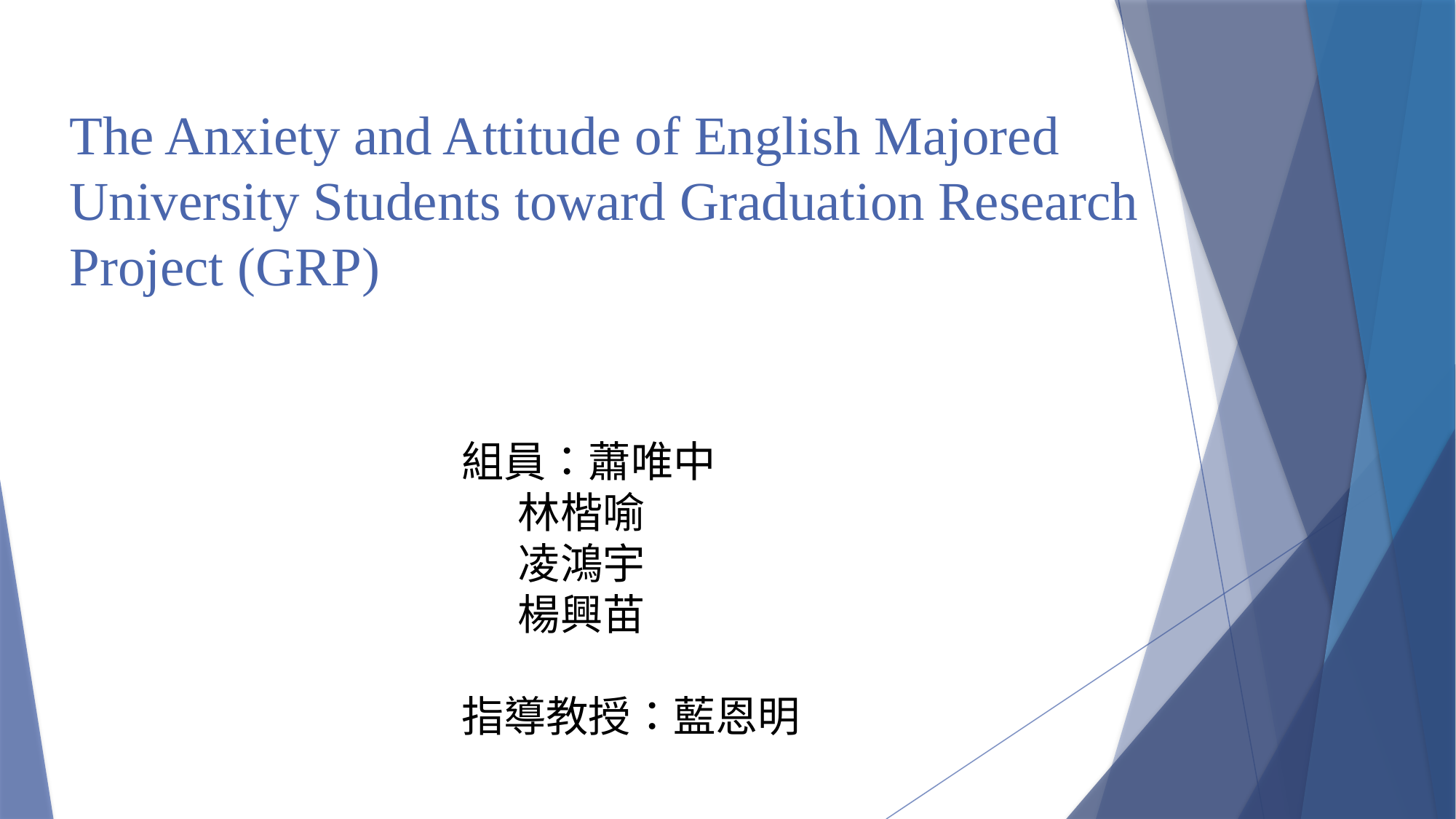

# The Anxiety and Attitude of English Majored University Students toward Graduation Research Project (GRP)
組員：蕭唯中
      林楷喻
      凌鴻宇
      楊興苗
指導教授：藍恩明